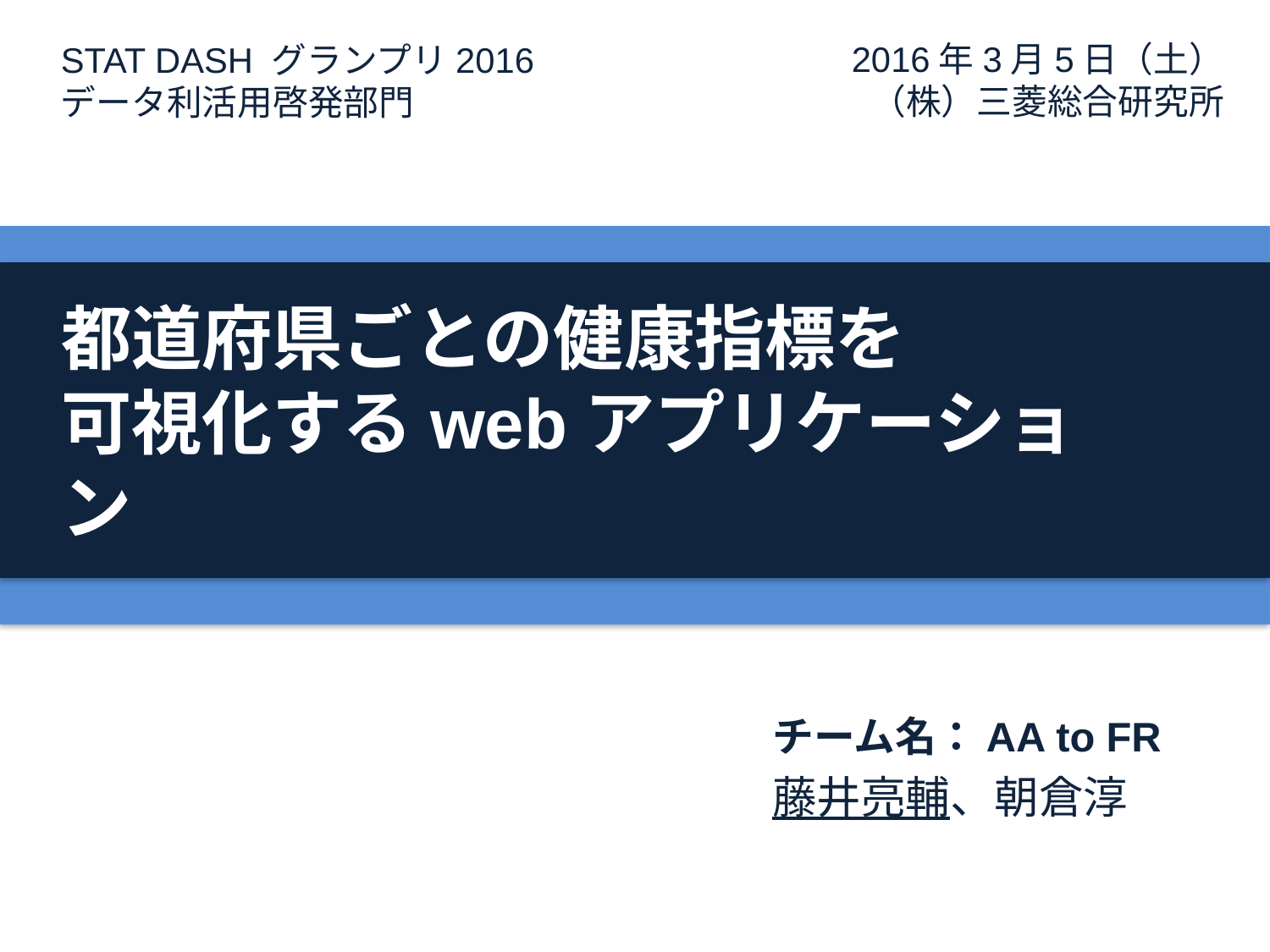

2016年3月5日（土）
（株）三菱総合研究所
STAT DASH グランプリ2016
データ利活用啓発部門

# 都道府県ごとの健康指標を 可視化するwebアプリケーション
チーム名：AA to FR
藤井亮輔、朝倉淳